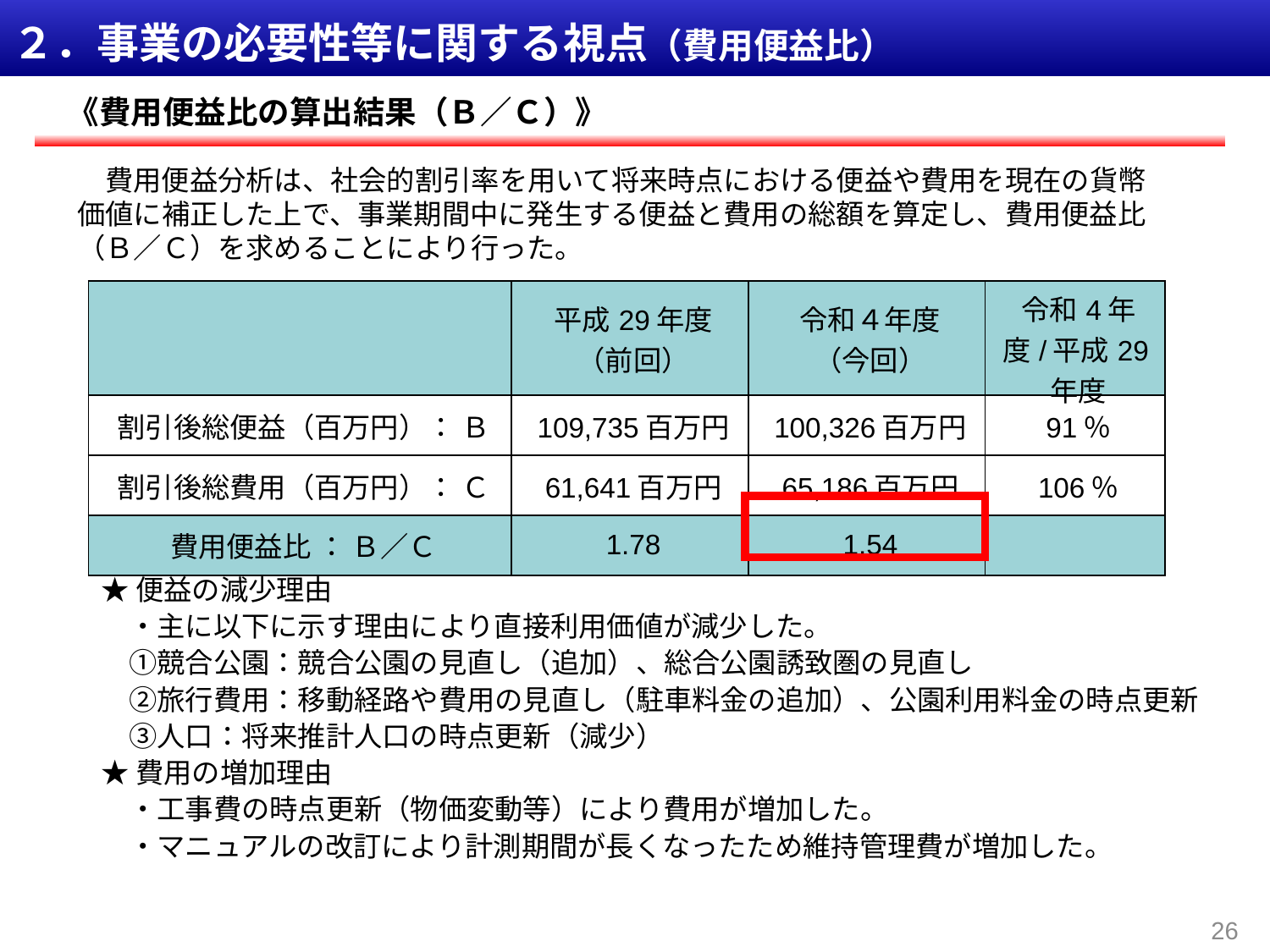

２．事業の必要性等に関する視点（費用便益比）
《費用便益比の算出結果（Ｂ／Ｃ）》

　費用便益分析は、社会的割引率を用いて将来時点における便益や費用を現在の貨幣価値に補正した上で、事業期間中に発生する便益と費用の総額を算定し、費用便益比（Ｂ／Ｃ）を求めることにより行った。
|  | 平成29年度 （前回） | 令和４年度 （今回） | 令和4年度/平成29年度 |
| --- | --- | --- | --- |
| 割引後総便益（百万円）： Ｂ | 109,735百万円 | 100,326百万円 | 91％ |
| 割引後総費用（百万円）： Ｃ | 61,641百万円 | 65,186百万円 | 106％ |
| 費用便益比 ： Ｂ／Ｃ | 1.78 | 1.54 |  |

★便益の減少理由
　・主に以下に示す理由により直接利用価値が減少した。
　①競合公園：競合公園の見直し（追加）、総合公園誘致圏の見直し
　②旅行費用：移動経路や費用の見直し（駐車料金の追加）、公園利用料金の時点更新
　③人口：将来推計人口の時点更新（減少）
★費用の増加理由
　・工事費の時点更新（物価変動等）により費用が増加した。
　・マニュアルの改訂により計測期間が長くなったため維持管理費が増加した。
26